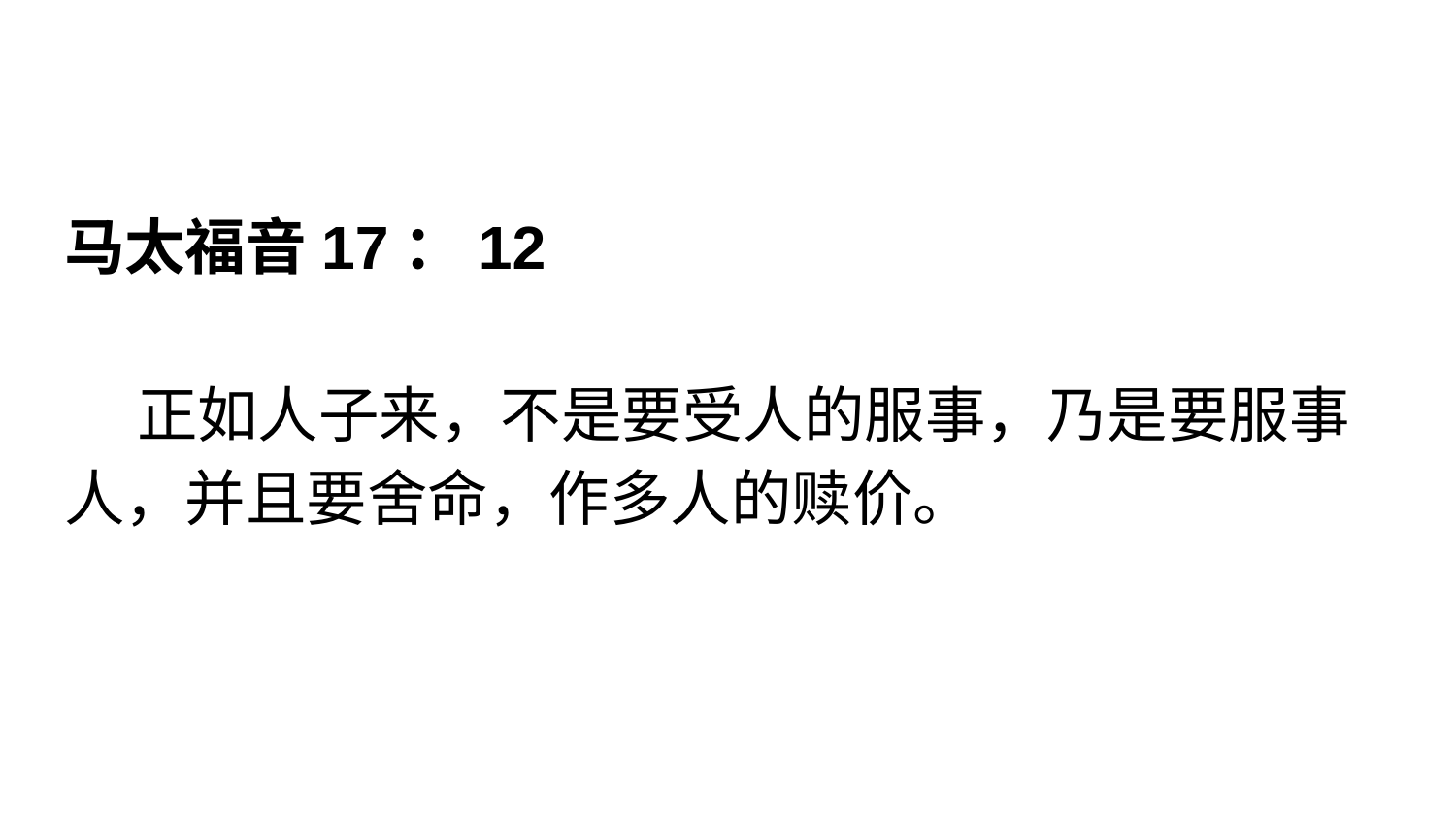

#
马太福音17：12

正如人子来，不是要受人的服事，乃是要服事人，并且要舍命，作多人的赎价。